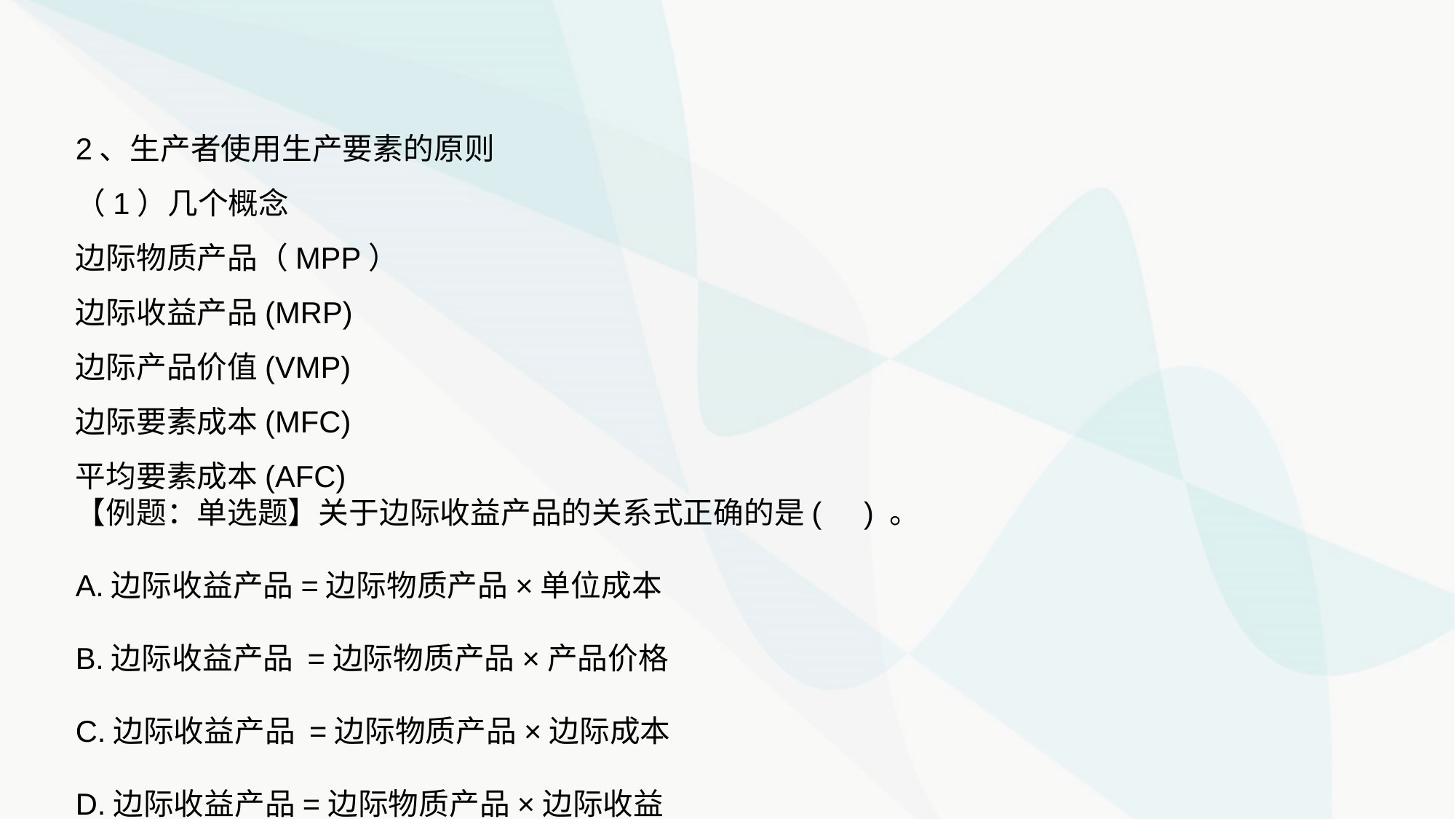

2、生产者使用生产要素的原则
（1）几个概念
边际物质产品（MPP）
边际收益产品(MRP)
边际产品价值(VMP)
边际要素成本(MFC)
平均要素成本(AFC)
【例题：单选题】关于边际收益产品的关系式正确的是(     ) 。

A.边际收益产品=边际物质产品×单位成本

B.边际收益产品 =边际物质产品×产品价格

C.边际收益产品 =边际物质产品×边际成本

D.边际收益产品=边际物质产品×边际收益